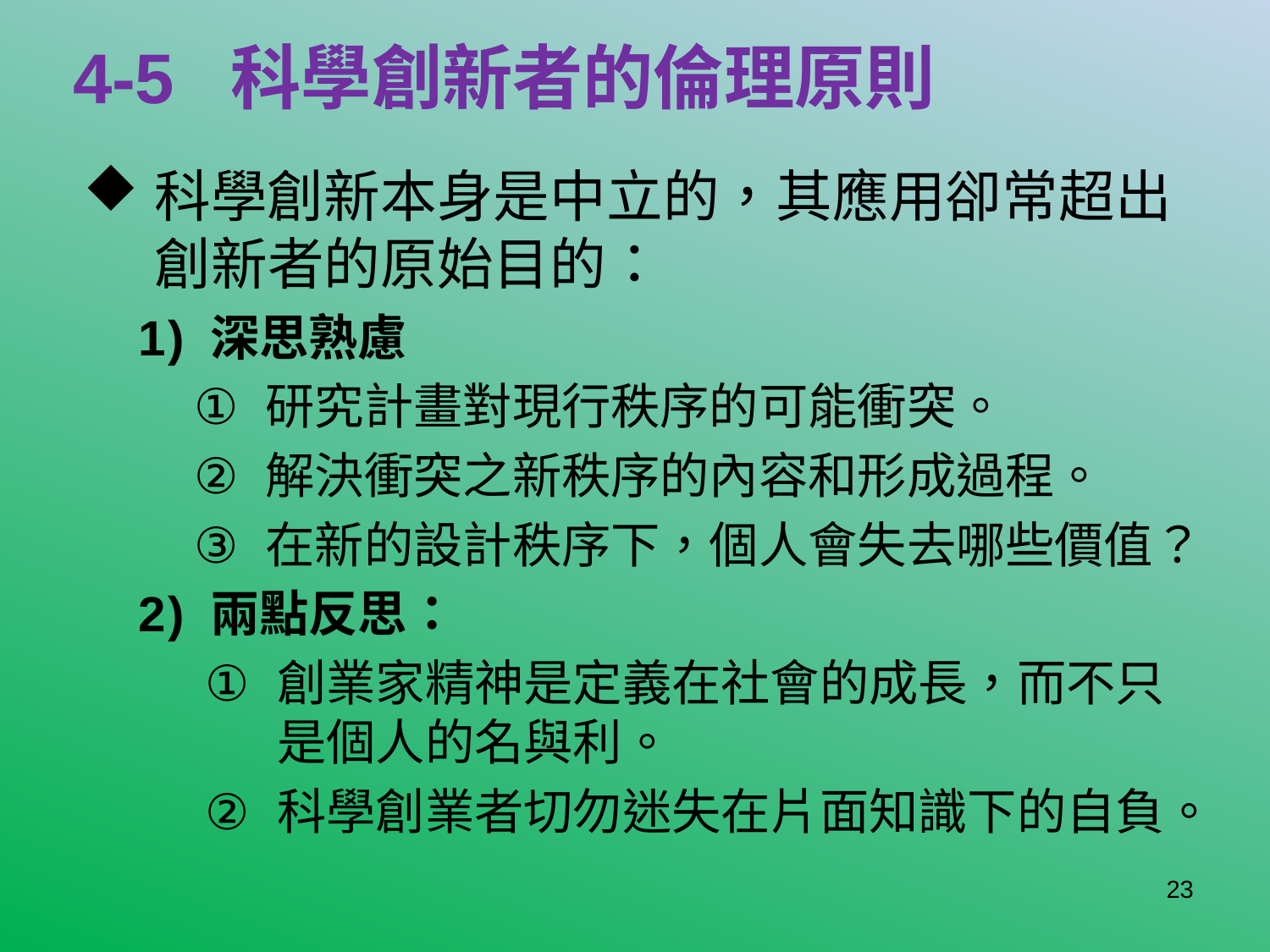

# 4-5  科學創新者的倫理原則
科學創新本身是中立的，其應用卻常超出創新者的原始目的：
深思熟慮
研究計畫對現行秩序的可能衝突。
解決衝突之新秩序的內容和形成過程。
在新的設計秩序下，個人會失去哪些價值？
兩點反思：
創業家精神是定義在社會的成長，而不只是個人的名與利。
科學創業者切勿迷失在片面知識下的自負。
23